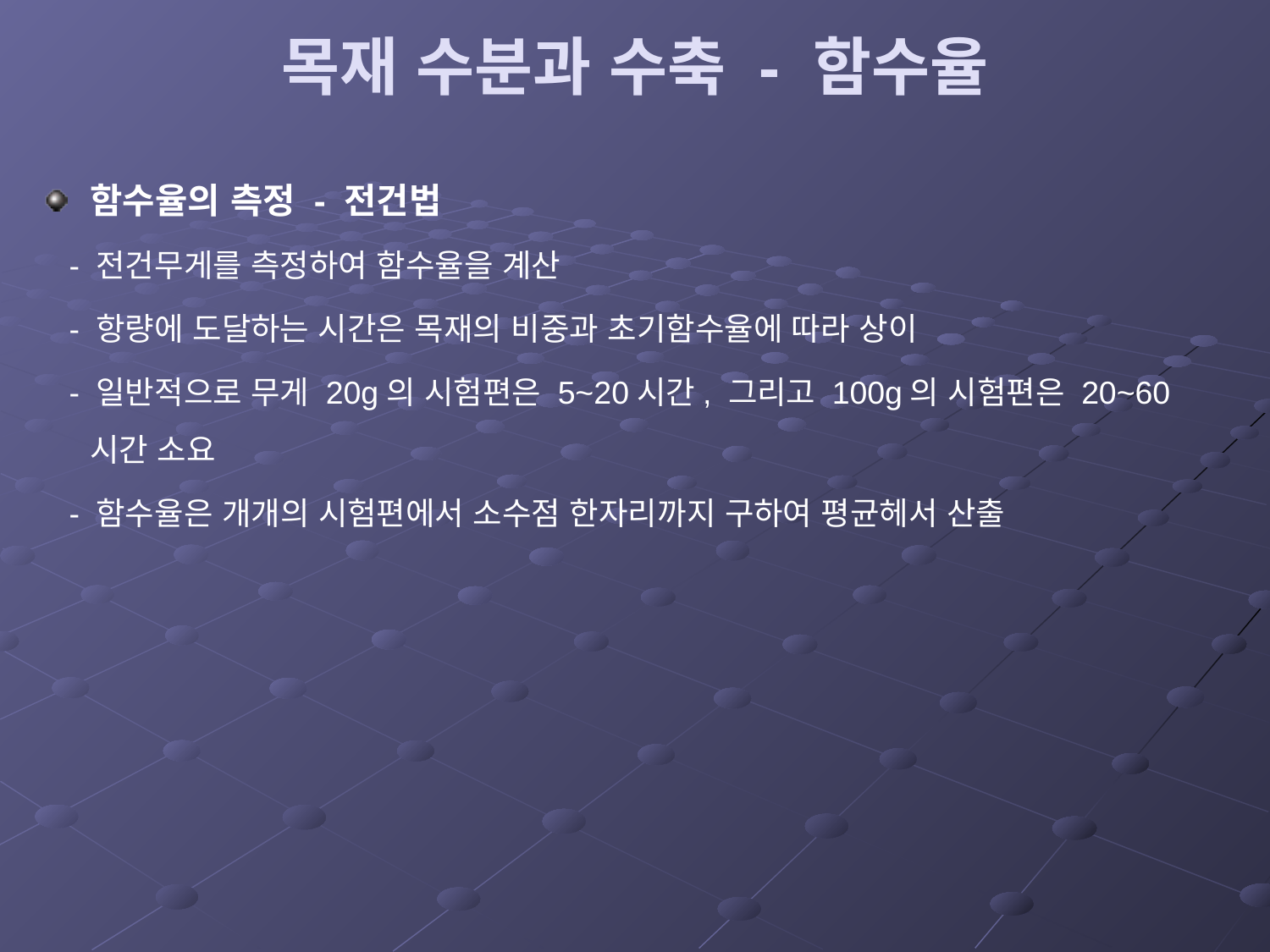

# 목재 수분과 수축 - 함수율
함수율의 측정 - 전건법
   - 전건무게를 측정하여 함수율을 계산
   - 항량에 도달하는 시간은 목재의 비중과 초기함수율에 따라 상이
   - 일반적으로 무게 20g의 시험편은 5~20시간, 그리고 100g의 시험편은 20~60시간 소요
   - 함수율은 개개의 시험편에서 소수점 한자리까지 구하여 평균헤서 산출